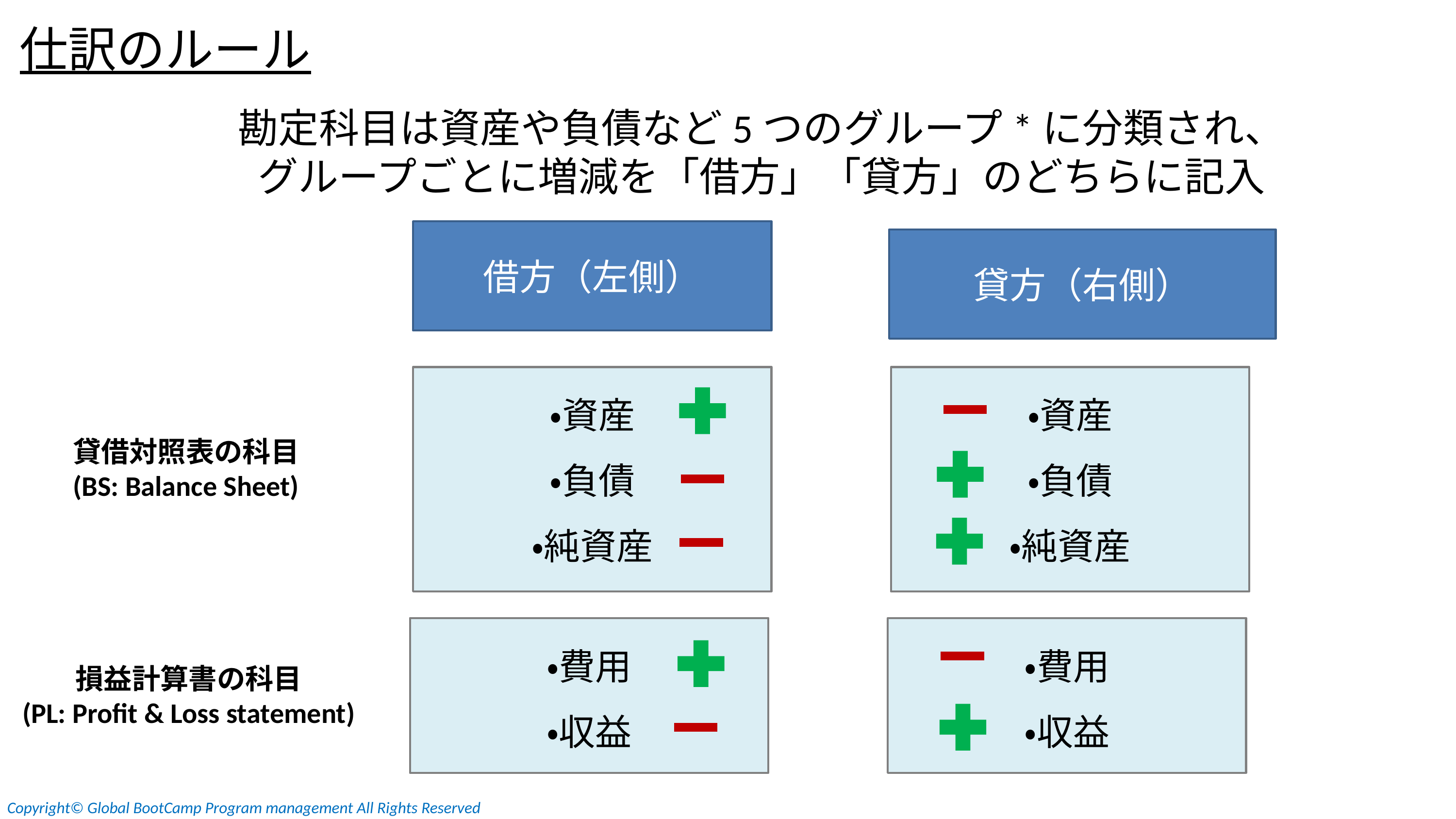

仕訳のルール
勘定科目は資産や負債など5つのグループ*に分類され、
グループごとに増減を「借方」「貸方」のどちらに記入
借方（左側）
貸方（右側）
・資産
・負債
・純資産
・資産
・負債
・純資産

貸借対照表の科目
(BS: Balance Sheet)

・費用
・収益
・費用
・収益

損益計算書の科目
(PL: Profit & Loss statement)